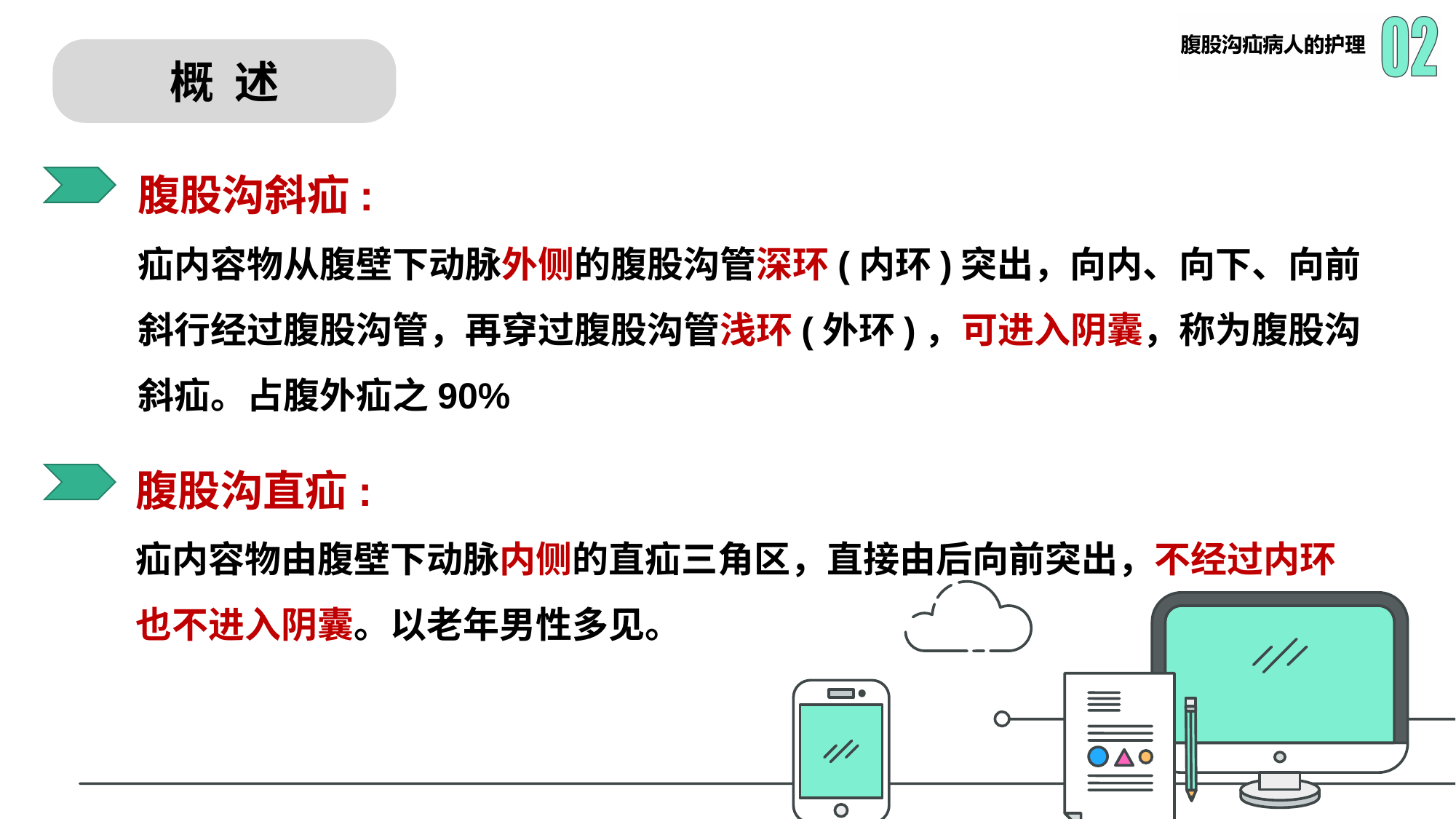

概  述
腹股沟斜疝:
疝内容物从腹壁下动脉外侧的腹股沟管深环(内环)突出，向内、向下、向前斜行经过腹股沟管，再穿过腹股沟管浅环(外环)，可进入阴囊，称为腹股沟斜疝。占腹外疝之90%

腹股沟直疝:
疝内容物由腹壁下动脉内侧的直疝三角区，直接由后向前突出，不经过内环也不进入阴囊。以老年男性多见。